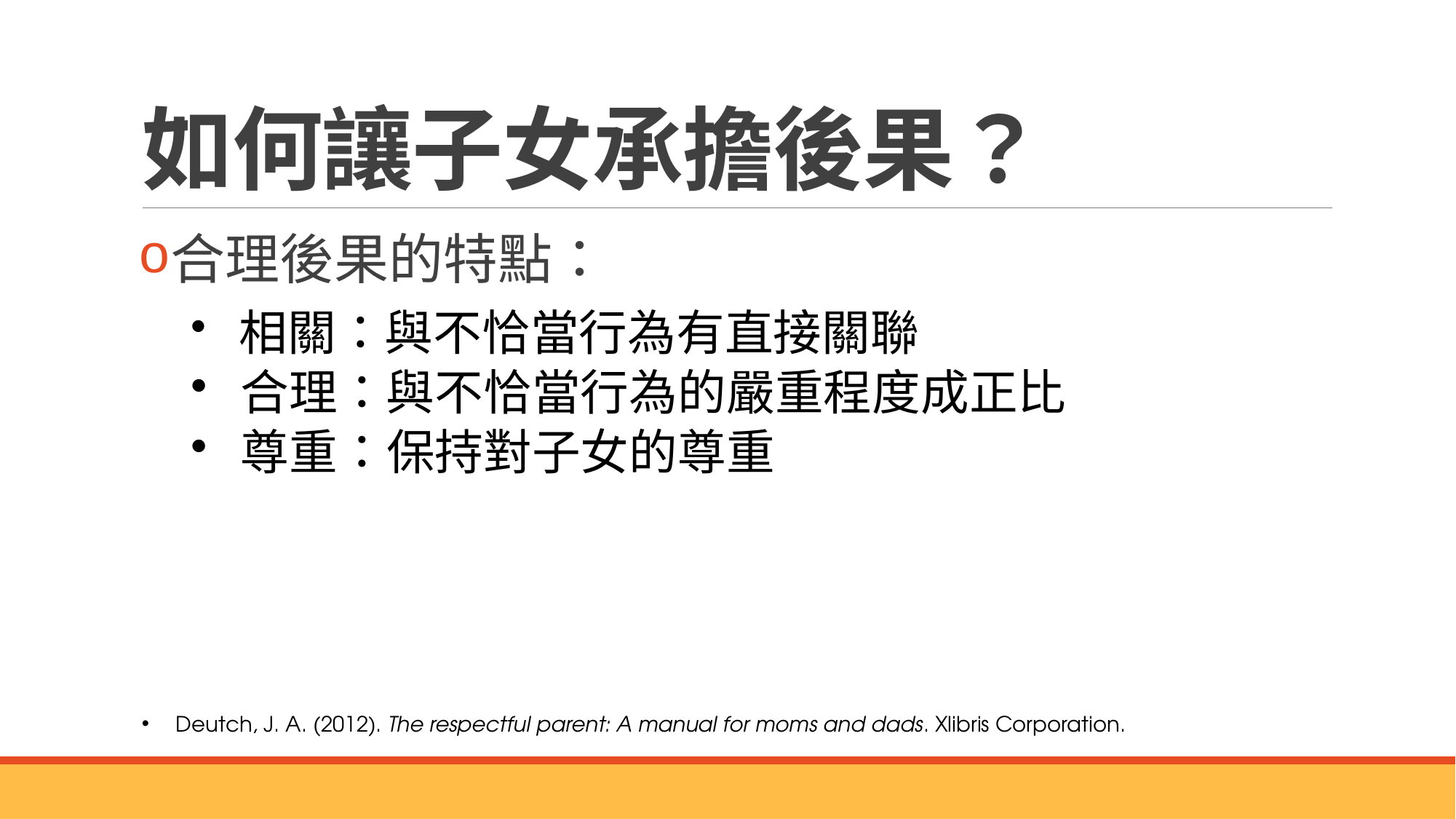

# 如何讓子女承擔後果？
合理後果的特點：
 相關：與不恰當行為有直接關聯
 合理：與不恰當行為的嚴重程度成正比
 尊重：保持對子女的尊重
Deutch, J. A. (2012). The respectful parent: A manual for moms and dads. Xlibris Corporation.